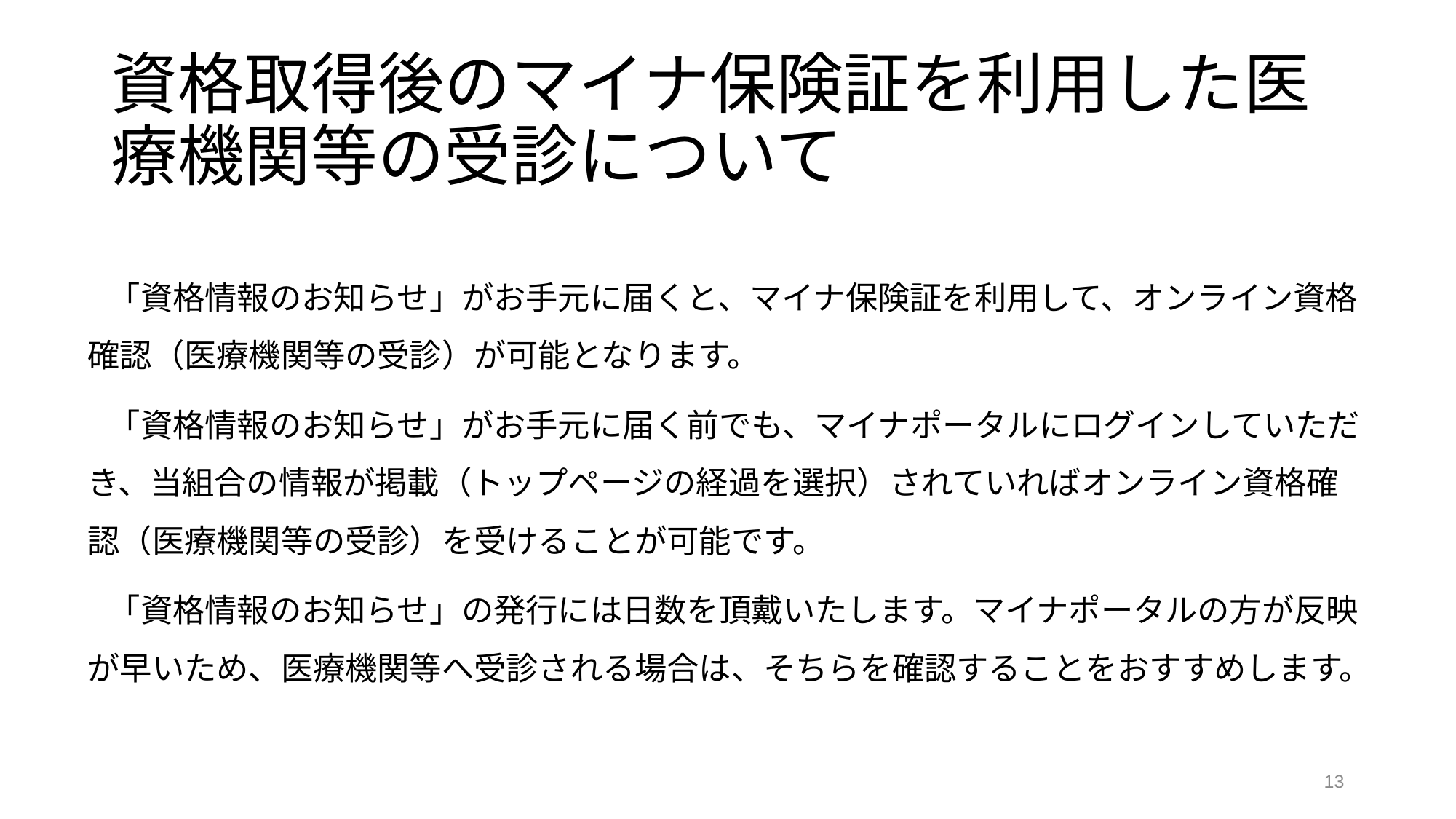

# 資格取得後のマイナ保険証を利用した医療機関等の受診について
  「資格情報のお知らせ」がお手元に届くと、マイナ保険証を利用して、オンライン資格確認（医療機関等の受診）が可能となります。
  「資格情報のお知らせ」がお手元に届く前でも、マイナポータルにログインしていただき、当組合の情報が掲載（トップページの経過を選択）されていればオンライン資格確認（医療機関等の受診）を受けることが可能です。
  「資格情報のお知らせ」の発行には日数を頂戴いたします。マイナポータルの方が反映が早いため、医療機関等へ受診される場合は、そちらを確認することをおすすめします。
13